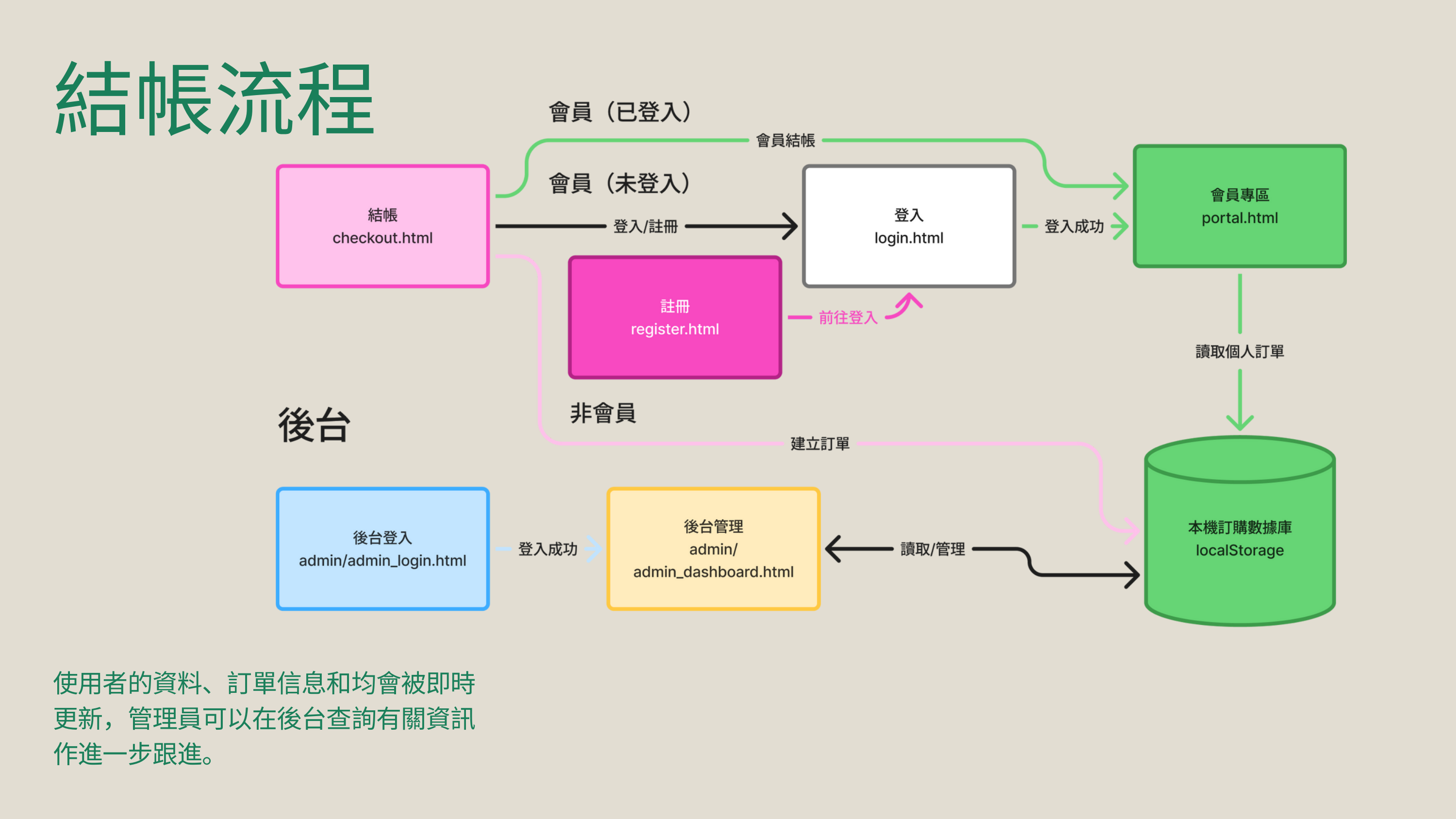

結帳流程

使用者的資料、訂單信息和均會被即時
更新，管理員可以在後台查詢有關資訊
作進一步跟進。